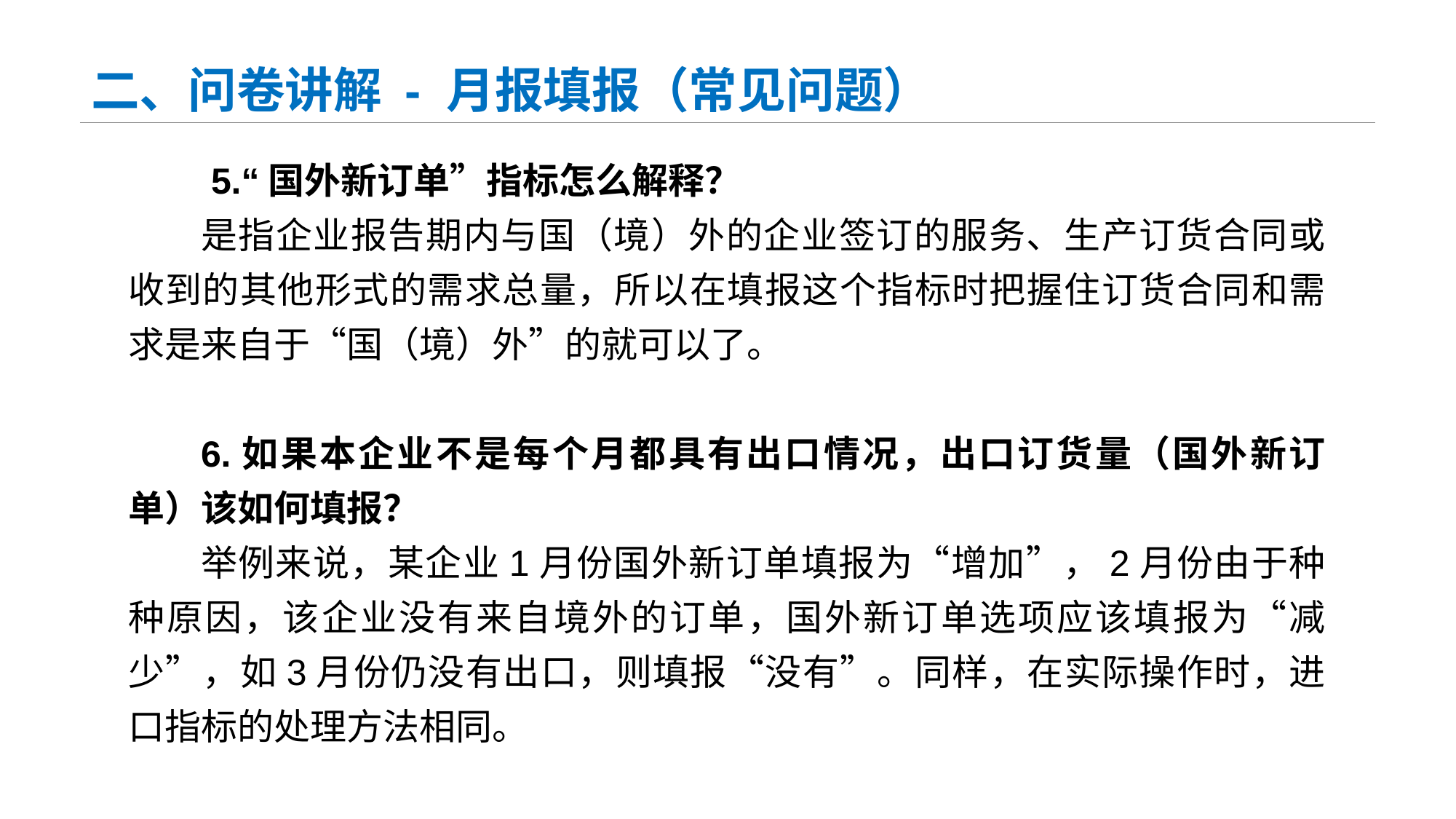

# 二、问卷讲解 - 月报填报（常见问题）
 5.“国外新订单”指标怎么解释？
是指企业报告期内与国（境）外的企业签订的服务、生产订货合同或收到的其他形式的需求总量，所以在填报这个指标时把握住订货合同和需求是来自于“国（境）外”的就可以了。

6.如果本企业不是每个月都具有出口情况，出口订货量（国外新订单）该如何填报？
举例来说，某企业1月份国外新订单填报为“增加”，2月份由于种种原因，该企业没有来自境外的订单，国外新订单选项应该填报为“减少”，如3月份仍没有出口，则填报“没有”。同样，在实际操作时，进口指标的处理方法相同。